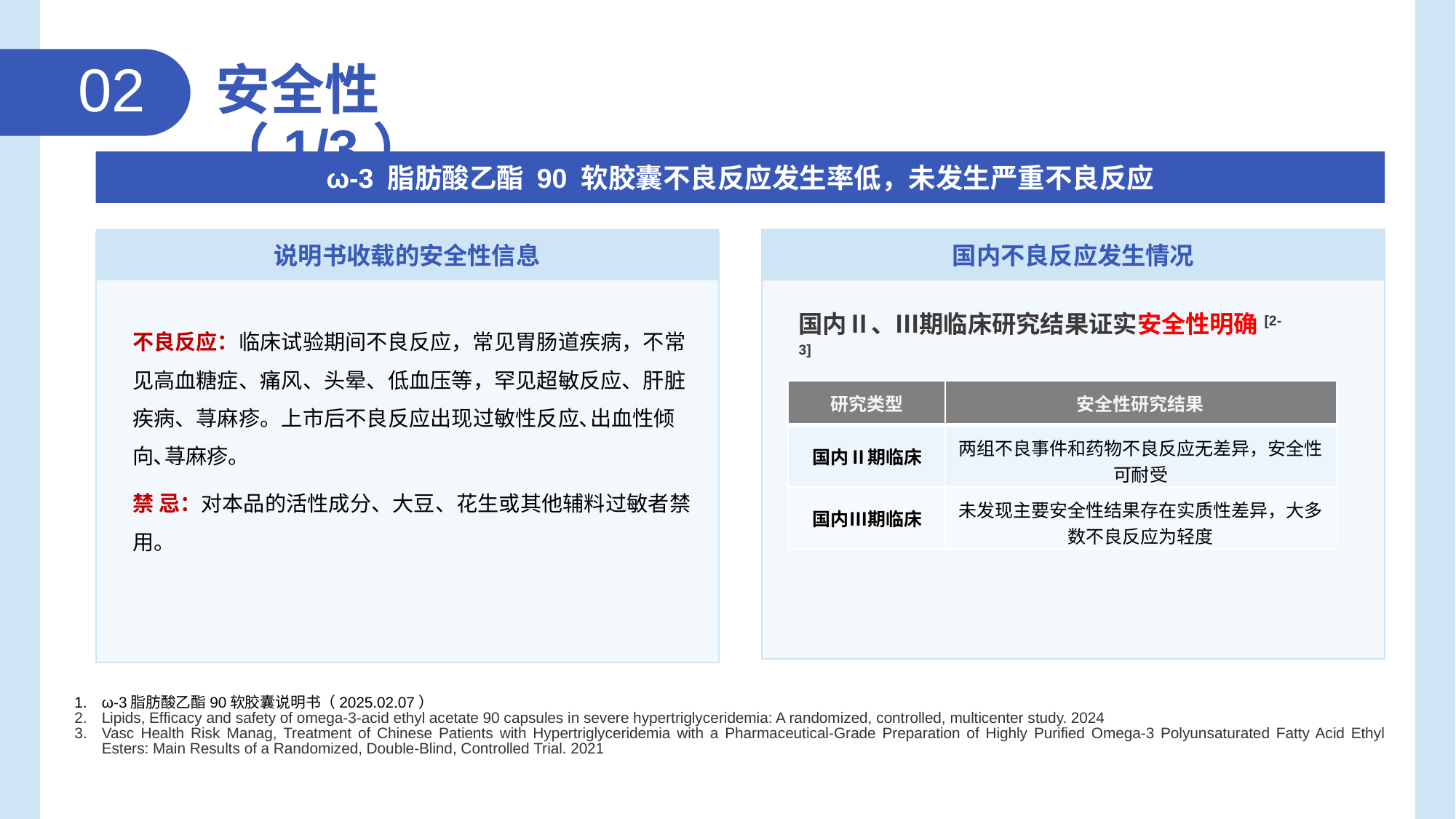

02
安全性（1/3）
ω-3 脂肪酸乙酯 90 软胶囊不良反应发生率低，未发生严重不良反应
说明书收载的安全性信息

不良反应：临床试验期间不良反应，常见胃肠道疾病，不常见高血糖症、痛风、头晕、低血压等，罕见超敏反应、肝脏疾病、荨麻疹。上市后不良反应出现过敏性反应､出血性倾向､荨麻疹。
禁 忌：对本品的活性成分、大豆、花生或其他辅料过敏者禁用。

国内不良反应发生情况

国内Ⅱ、Ⅲ期临床研究结果证实安全性明确[2-3]
| 研究类型 | 安全性研究结果 |
| --- | --- |
| 国内Ⅱ期临床 | 两组不良事件和药物不良反应无差异，安全性可耐受 |
| 国内Ⅲ期临床 | 未发现主要安全性结果存在实质性差异，大多数不良反应为轻度 |
ω-3脂肪酸乙酯90软胶囊说明书（2025.02.07）
Lipids, Efficacy and safety of omega-3-acid ethyl acetate 90 capsules in severe hypertriglyceridemia: A randomized, controlled, multicenter study. 2024
Vasc Health Risk Manag, Treatment of Chinese Patients with Hypertriglyceridemia with a Pharmaceutical-Grade Preparation of Highly Purified Omega-3 Polyunsaturated Fatty Acid Ethyl Esters: Main Results of a Randomized, Double-Blind, Controlled Trial. 2021